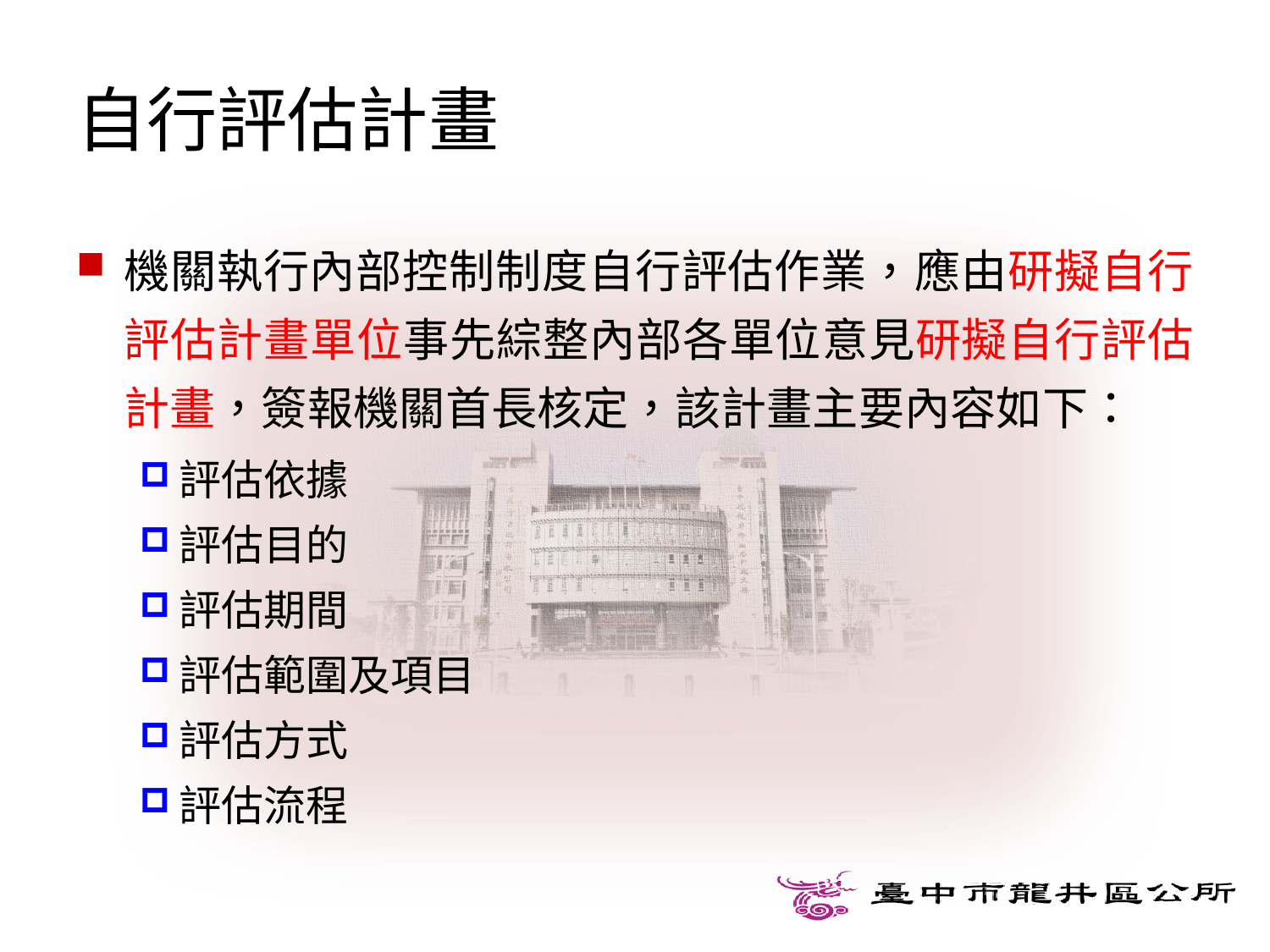

# 自行評估計畫
機關執行內部控制制度自行評估作業，應由研擬自行評估計畫單位事先綜整內部各單位意見研擬自行評估計畫，簽報機關首長核定，該計畫主要內容如下：
評估依據
評估目的
評估期間
評估範圍及項目
評估方式
評估流程